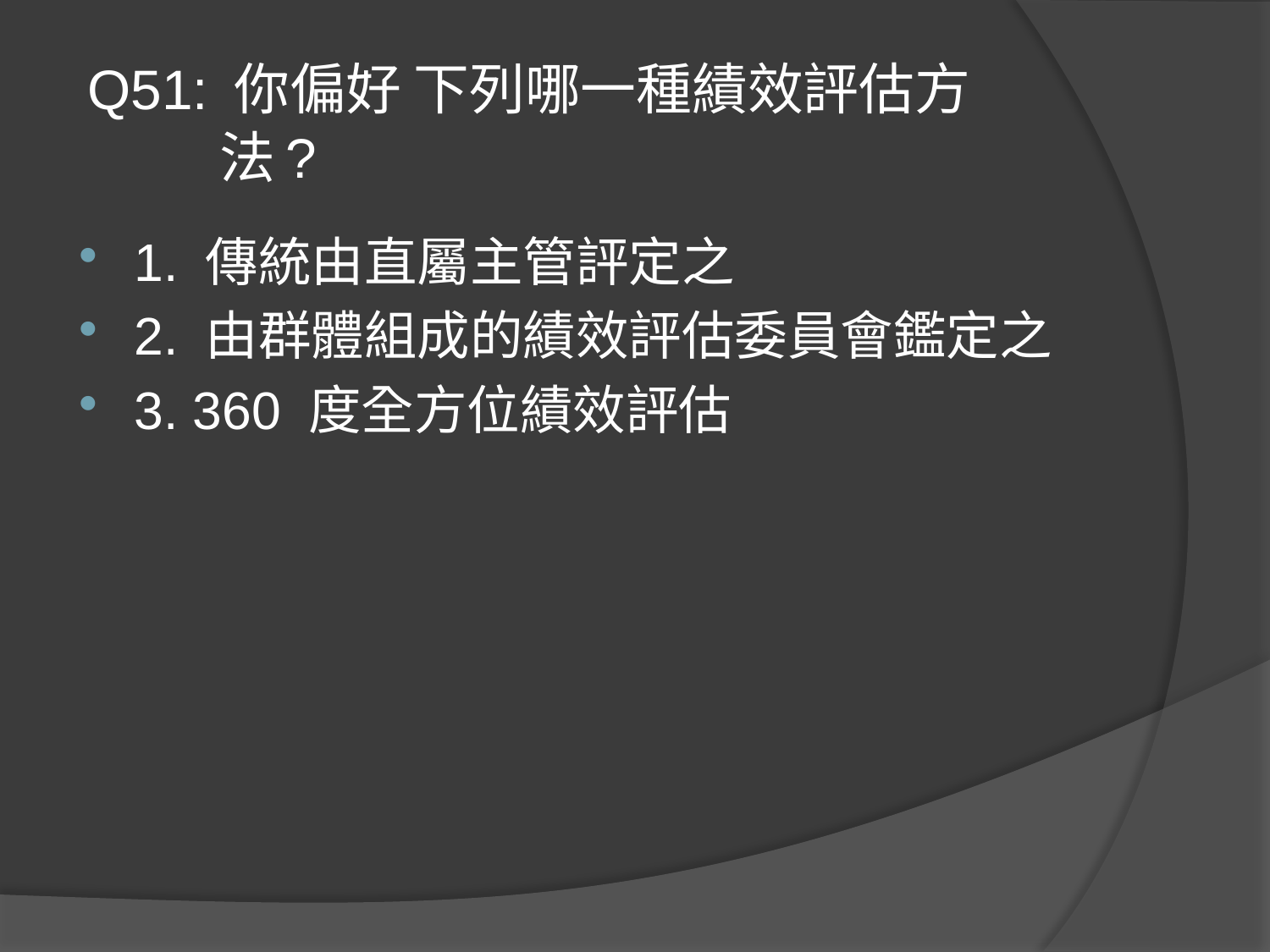

# Q51: 你偏好 下列哪一種績效評估方 法?
1. 傳統由直屬主管評定之
2. 由群體組成的績效評估委員會鑑定之
3. 360 度全方位績效評估